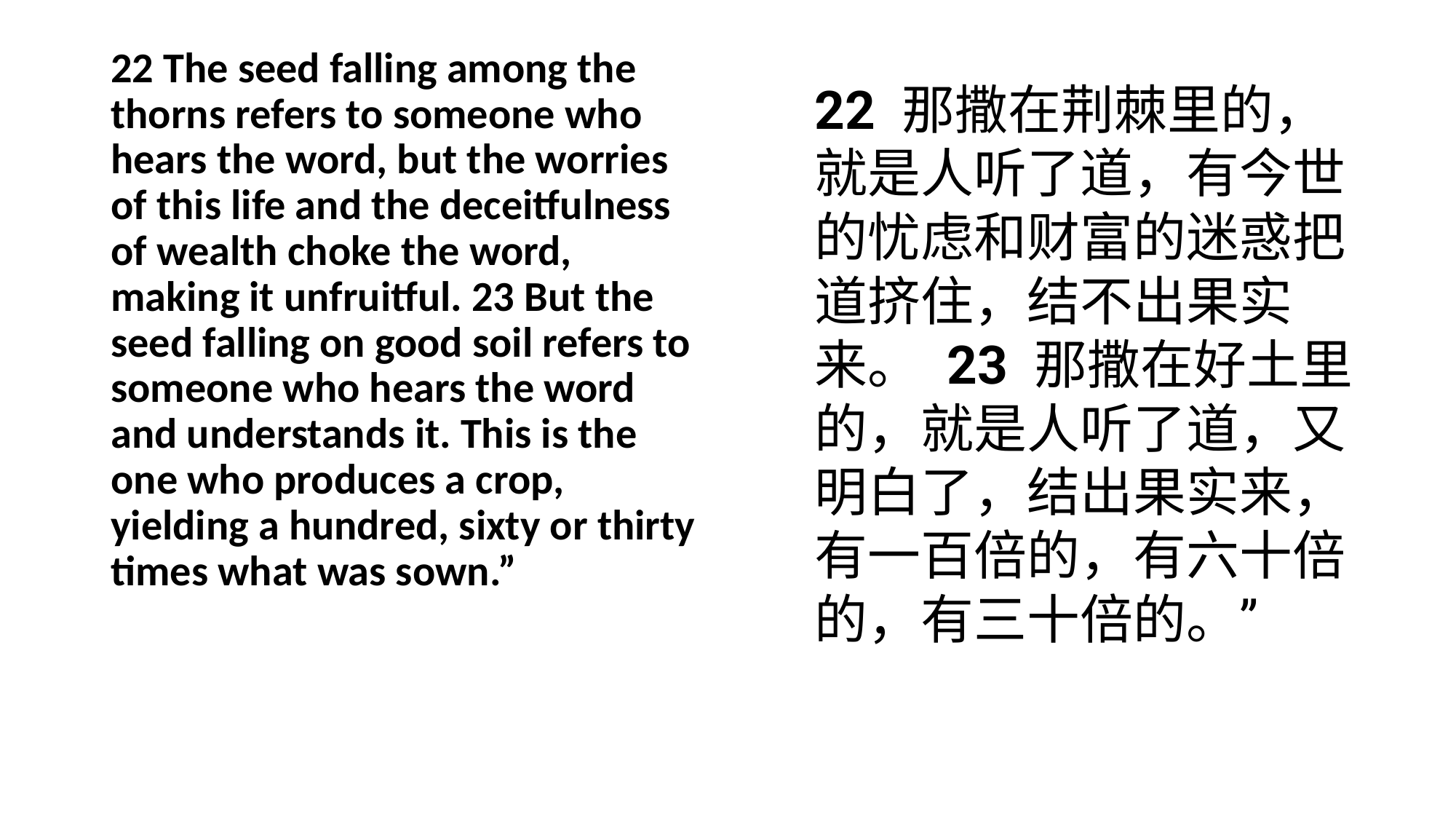

22 The seed falling among the thorns refers to someone who hears the word, but the worries of this life and the deceitfulness of wealth choke the word, making it unfruitful. 23 But the seed falling on good soil refers to someone who hears the word and understands it. This is the one who produces a crop, yielding a hundred, sixty or thirty times what was sown.”

22 那撒在荆棘里的，就是人听了道，有今世的忧虑和财富的迷惑把道挤住，结不出果实来。 23 那撒在好土里的，就是人听了道，又明白了，结出果实来，有一百倍的，有六十倍的，有三十倍的。”
#